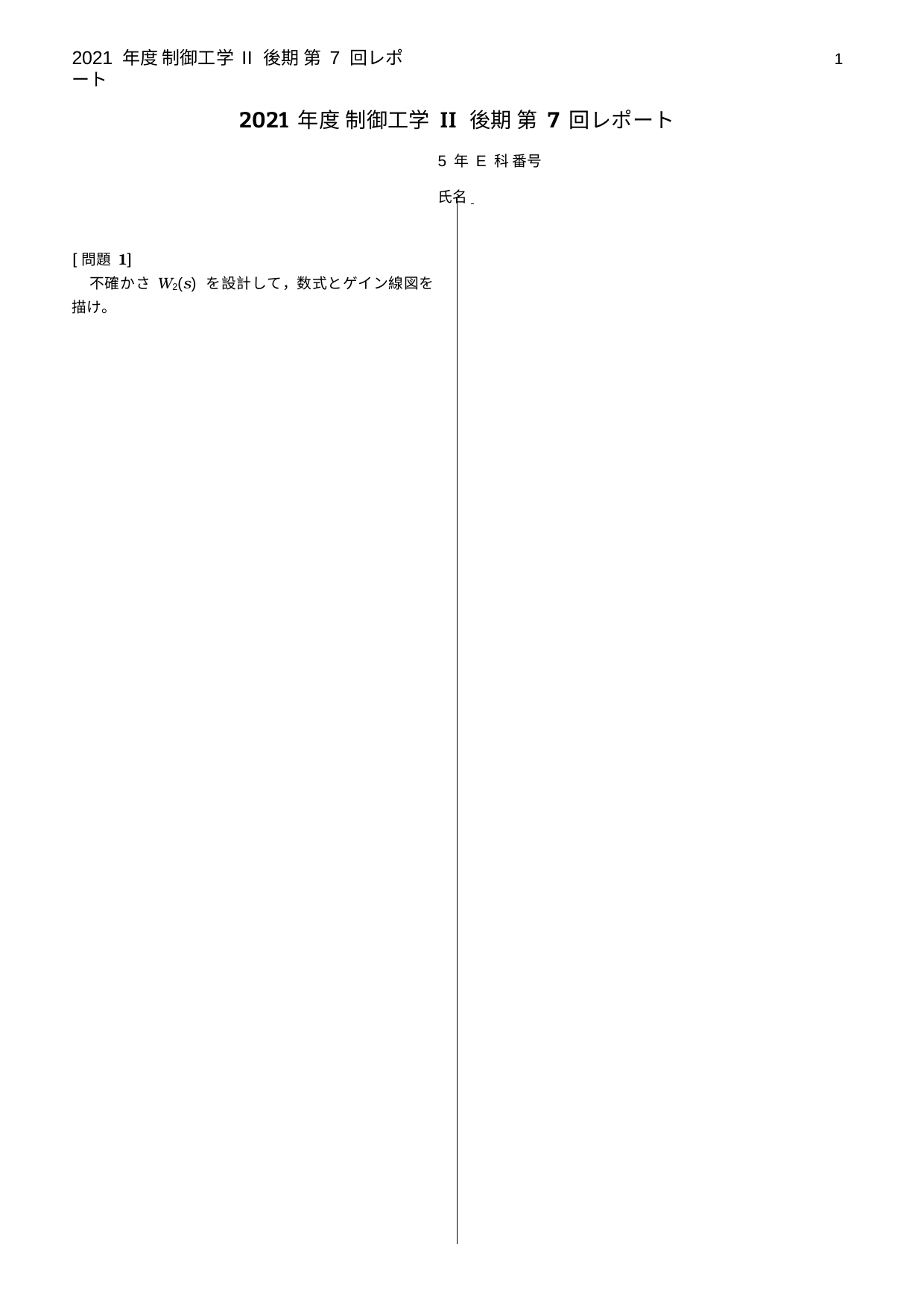

2021 年度 制御工学II 後期 第 7 回レポート
1
2021 年度 制御工学 II  後期 第 7 回レポート
5 年 E 科 番号	氏名

[問題 1]
不確かさ W2(s) を設計して，数式とゲイン線図を 描け。